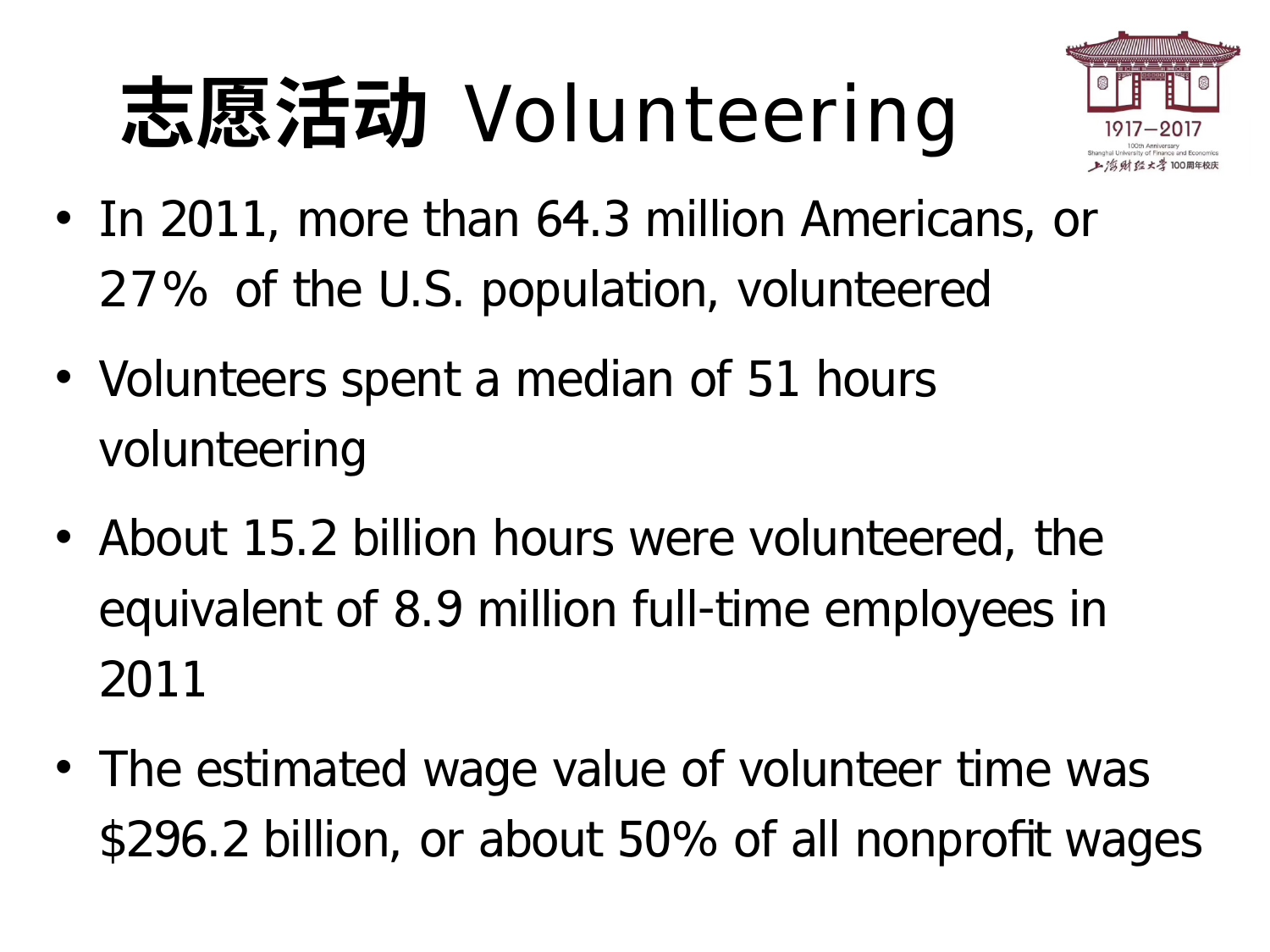

# 志愿活动 Volunteering
In 2011, more than 64.3 million Americans, or 27% of the U.S. population, volunteered
Volunteers spent a median of 51 hours volunteering
About 15.2 billion hours were volunteered, the equivalent of 8.9 million full-time employees in 2011
The estimated wage value of volunteer time was $296.2 billion, or about 50% of all nonprofit wages